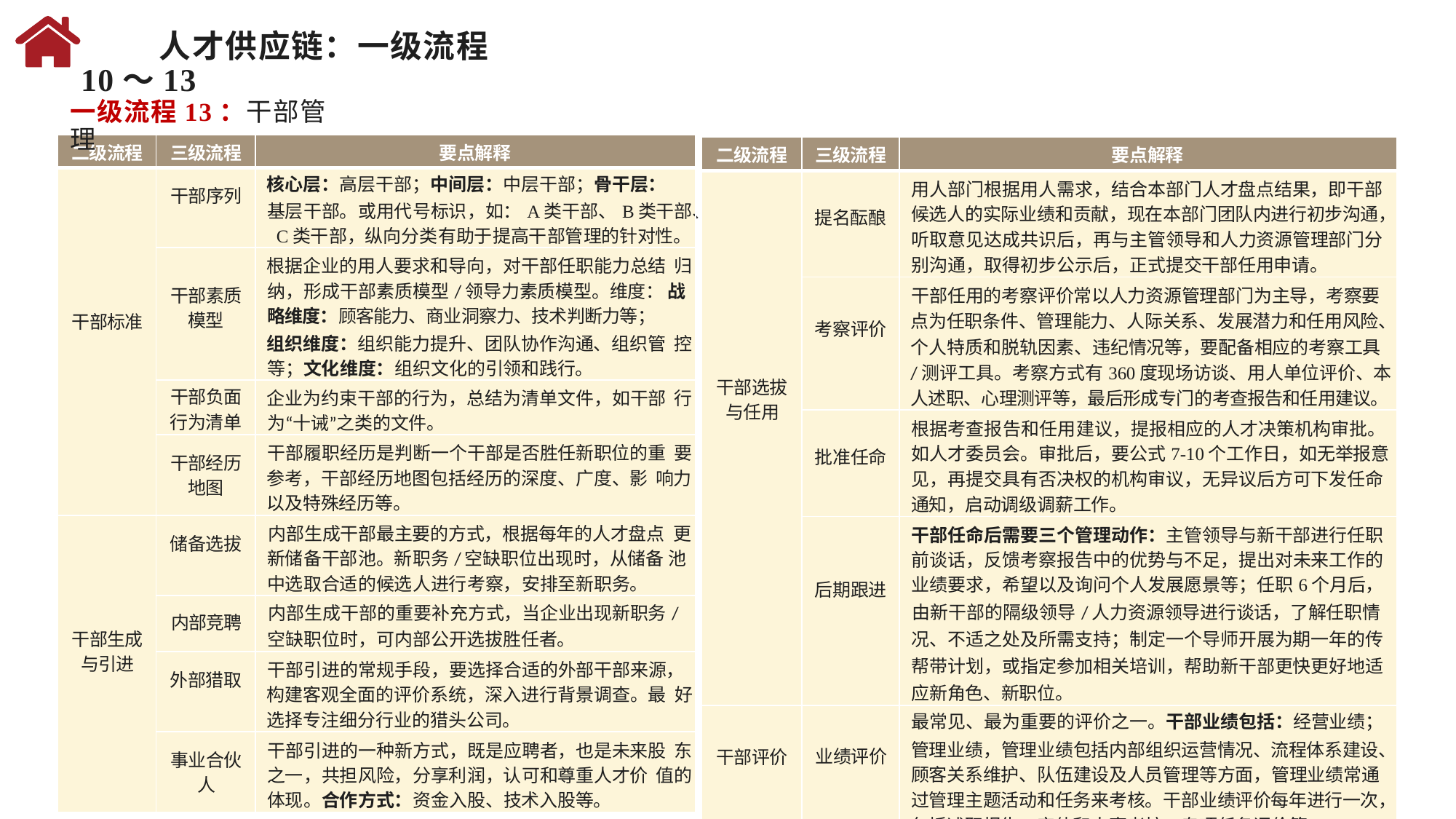

人才供应链：一级流程10～13

一级流程13：干部管理
| 二级流程 | 三级流程 | 要点解释 |
| --- | --- | --- |
| 干部标准 | 干部序列 | 核心层：高层干部；中间层：中层干部；骨干层： 基层干部。或用代号标识，如：A类干部、B类干部、 C类干部，纵向分类有助于提高干部管理的针对性。 |
|  | 干部素质模型 | 根据企业的用人要求和导向，对干部任职能力总结 归纳，形成干部素质模型/领导力素质模型。维度： 战略维度：顾客能力、商业洞察力、技术判断力等； 组织维度：组织能力提升、团队协作沟通、组织管 控等；文化维度：组织文化的引领和践行。 |
|  | 干部负面 行为清单 | 企业为约束干部的行为，总结为清单文件，如干部 行为“十诫”之类的文件。 |
|  | 干部经历地图 | 干部履职经历是判断一个干部是否胜任新职位的重 要参考，干部经历地图包括经历的深度、广度、影 响力以及特殊经历等。 |
| 干部生成与引进 | 储备选拔 | 内部生成干部最主要的方式，根据每年的人才盘点 更新储备干部池。新职务/空缺职位出现时，从储备 池中选取合适的候选人进行考察，安排至新职务。 |
|  | 内部竞聘 | 内部生成干部的重要补充方式，当企业出现新职务/ 空缺职位时，可内部公开选拔胜任者。 |
|  | 外部猎取 | 干部引进的常规手段，要选择合适的外部干部来源，构建客观全面的评价系统，深入进行背景调查。最 好选择专注细分行业的猎头公司。 |
|  | 事业合伙人 | 干部引进的一种新方式，既是应聘者，也是未来股 东之一，共担风险，分享利润，认可和尊重人才价 值的体现。合作方式：资金入股、技术入股等。 |
| 二级流程 | 三级流程 | 要点解释 |
| --- | --- | --- |
| 干部选拔与任用 | 提名酝酿 | 用人部门根据用人需求，结合本部门人才盘点结果，即干部候选人的实际业绩和贡献，现在本部门团队内进行初步沟通，听取意见达成共识后，再与主管领导和人力资源管理部门分别沟通，取得初步公示后，正式提交干部任用申请。 |
|  | 考察评价 | 干部任用的考察评价常以人力资源管理部门为主导，考察要点为任职条件、管理能力、人际关系、发展潜力和任用风险、个人特质和脱轨因素、违纪情况等，要配备相应的考察工具 /测评工具。考察方式有360度现场访谈、用人单位评价、本 人述职、心理测评等，最后形成专门的考查报告和任用建议。 |
|  | 批准任命 | 根据考查报告和任用建议，提报相应的人才决策机构审批。如人才委员会。审批后，要公式7-10个工作日，如无举报意见，再提交具有否决权的机构审议，无异议后方可下发任命通知，启动调级调薪工作。 |
|  | 后期跟进 | 干部任命后需要三个管理动作：主管领导与新干部进行任职前谈话，反馈考察报告中的优势与不足，提出对未来工作的业绩要求，希望以及询问个人发展愿景等；任职6个月后， 由新干部的隔级领导/人力资源领导进行谈话，了解任职情 况、不适之处及所需支持；制定一个导师开展为期一年的传帮带计划，或指定参加相关培训，帮助新干部更快更好地适应新角色、新职位。 |
| 干部评价 | 业绩评价 | 最常见、最为重要的评价之一。干部业绩包括：经营业绩； 管理业绩，管理业绩包括内部组织运营情况、流程体系建设、顾客关系维护、队伍建设及人员管理等方面，管理业绩常通过管理主题活动和任务来考核。干部业绩评价每年进行一次，包括述职报告、实体和人事考核、专项任务评价等。 |